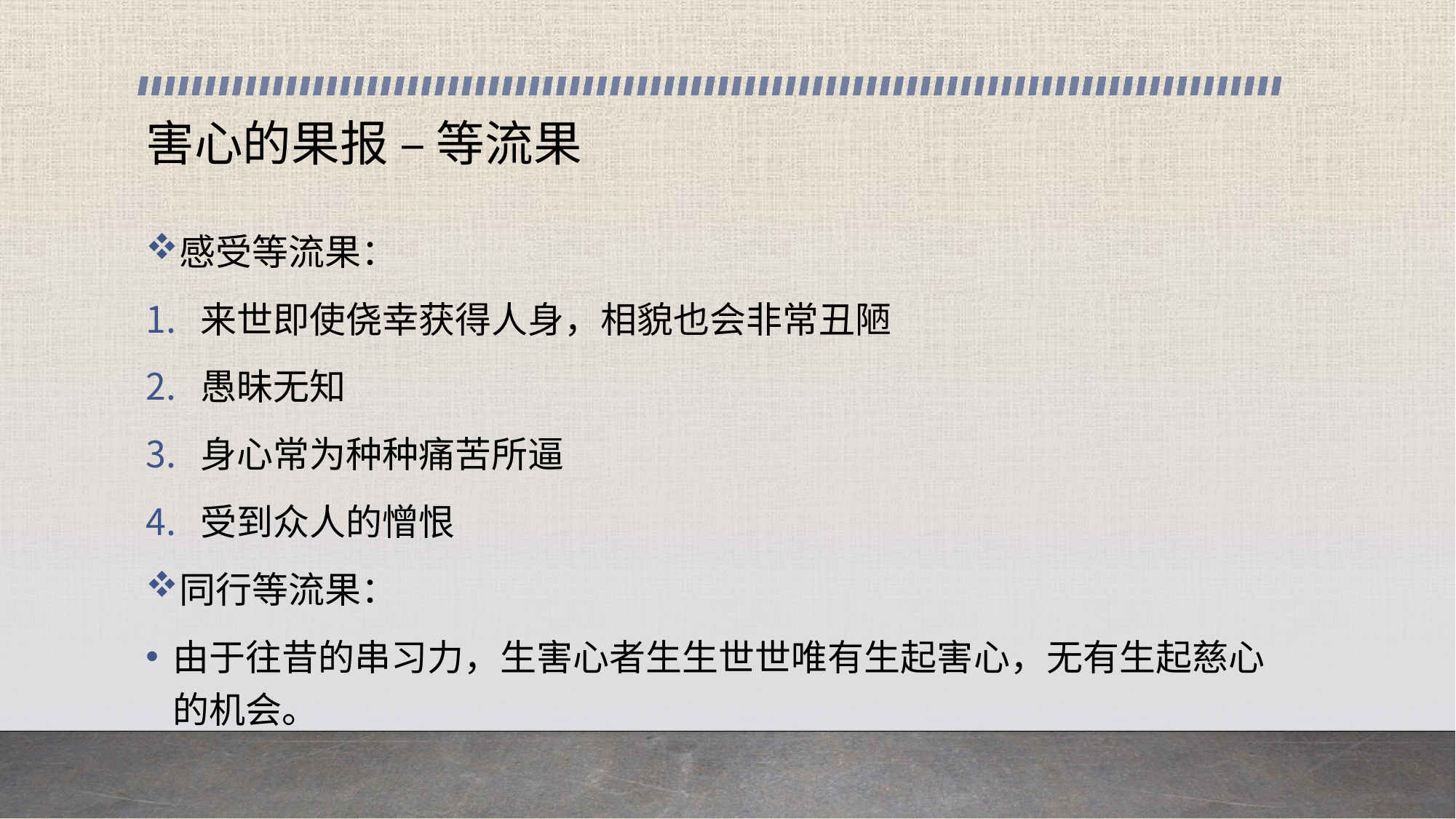

# 害心的果报 – 等流果
感受等流果：
来世即使侥幸获得人身，相貌也会非常丑陋
愚昧无知
身心常为种种痛苦所逼
受到众人的憎恨
同行等流果：
由于往昔的串习力，生害心者生生世世唯有生起害心，无有生起慈心的机会。